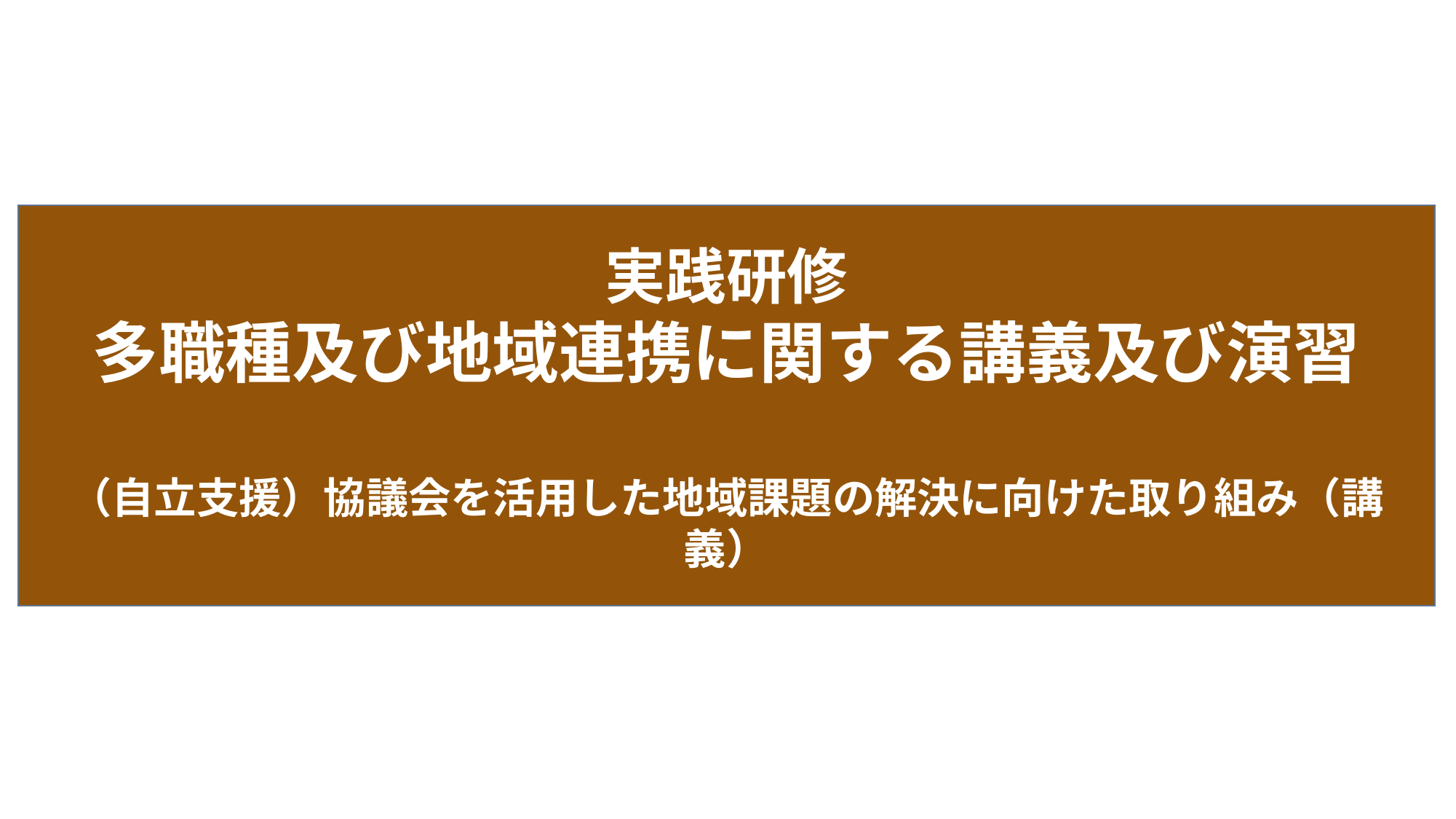

実践研修
多職種及び地域連携に関する講義及び演習

（自立支援）協議会を活用した地域課題の解決に向けた取り組み（講義）